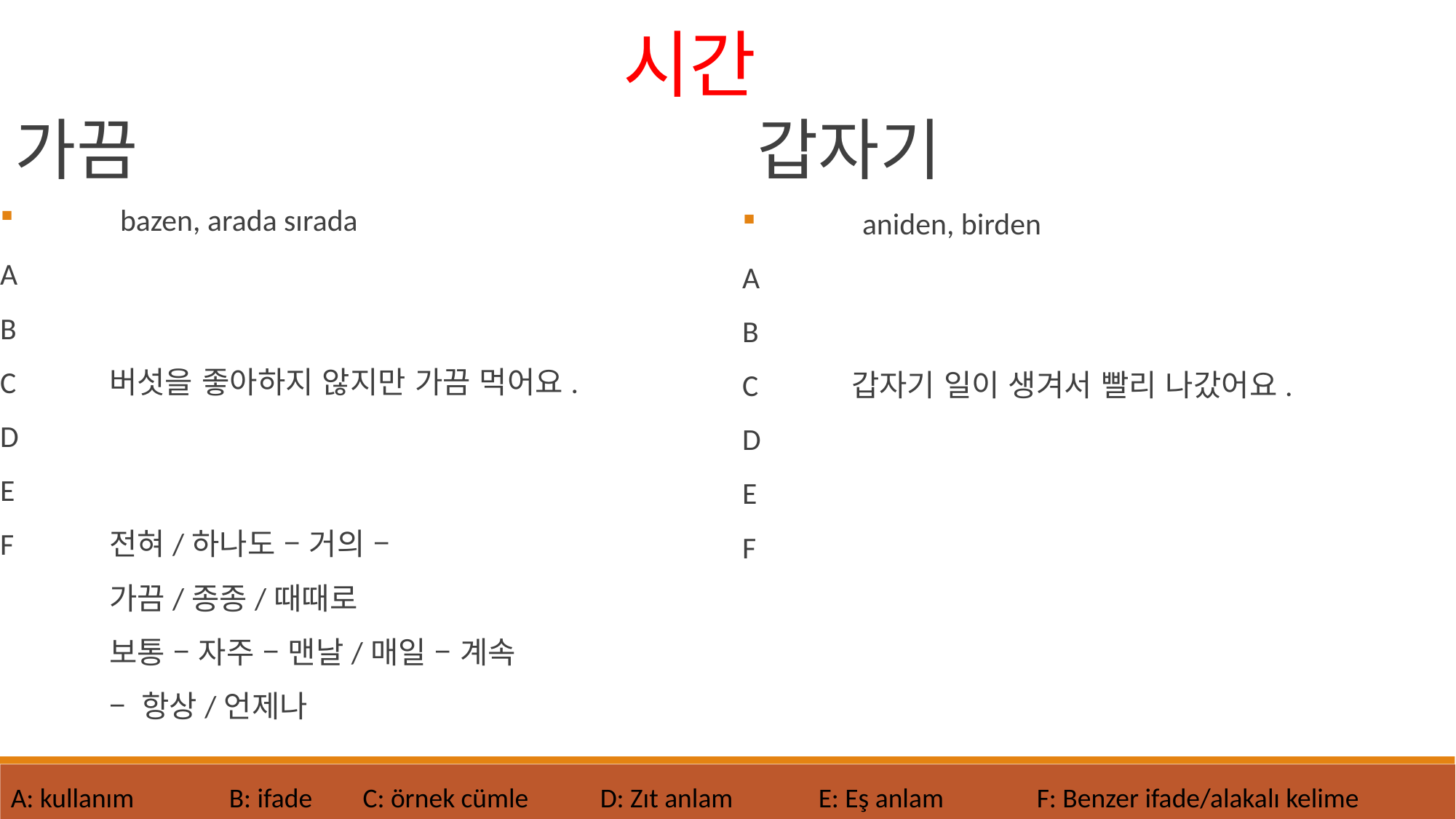

시간
가끔
갑자기
	bazen, arada sırada
A
B
C	버섯을 좋아하지 않지만 가끔 먹어요.
D
E
F	전혀/하나도 – 거의 –
	가끔/종종/때때로
	보통 – 자주 – 맨날/매일 – 계속
	– 항상/언제나

	aniden, birden
A
B
C	갑자기 일이 생겨서 빨리 나갔어요.
D
E
F

A: kullanım 	B: ifade	    C: örnek cümle
D: Zıt anlam	E: Eş anlam	F: Benzer ifade/alakalı kelime